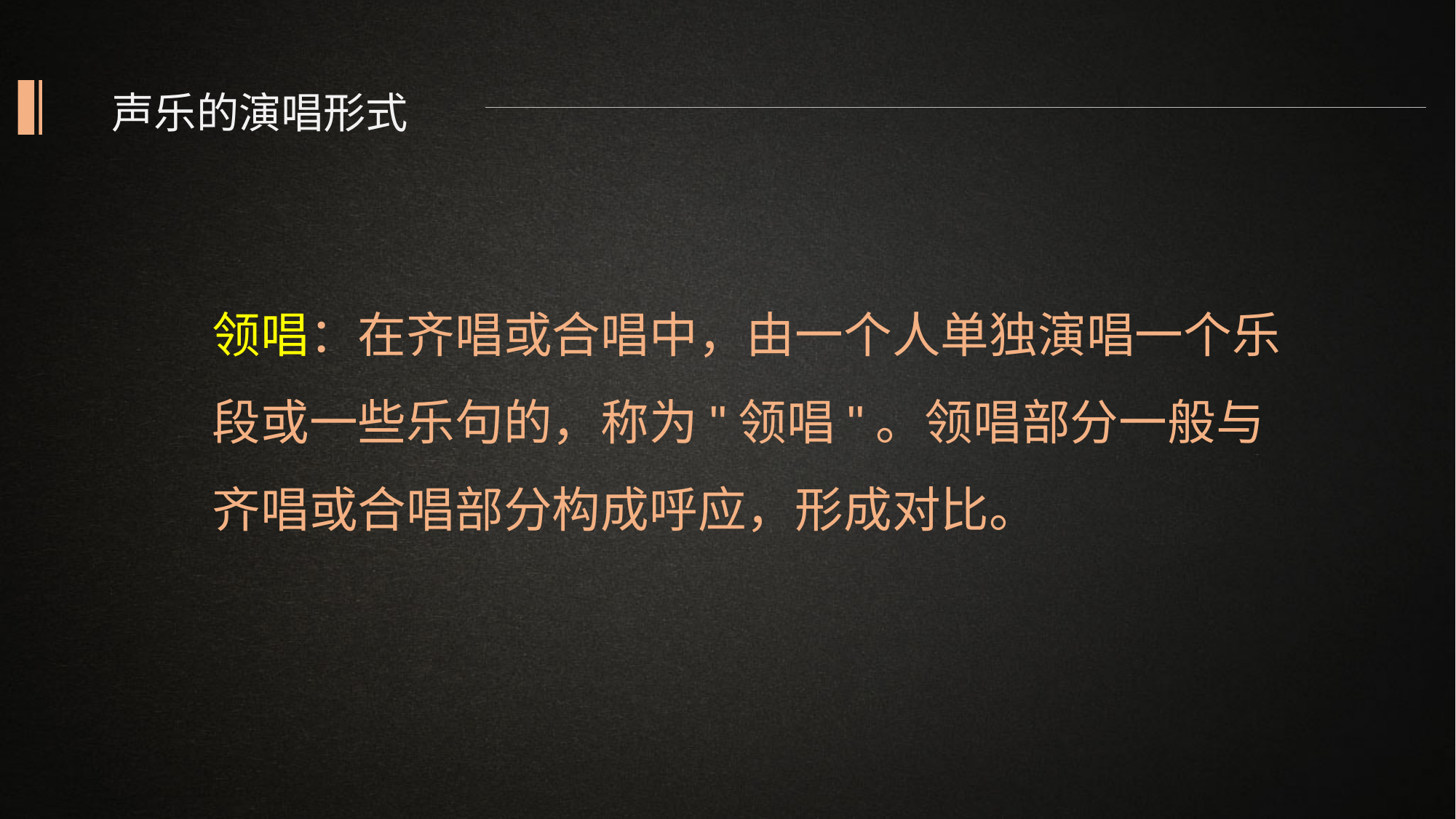

声乐的演唱形式

领唱：在齐唱或合唱中，由一个人单独演唱一个乐段或一些乐句的，称为"领唱"。领唱部分一般与齐唱或合唱部分构成呼应，形成对比。